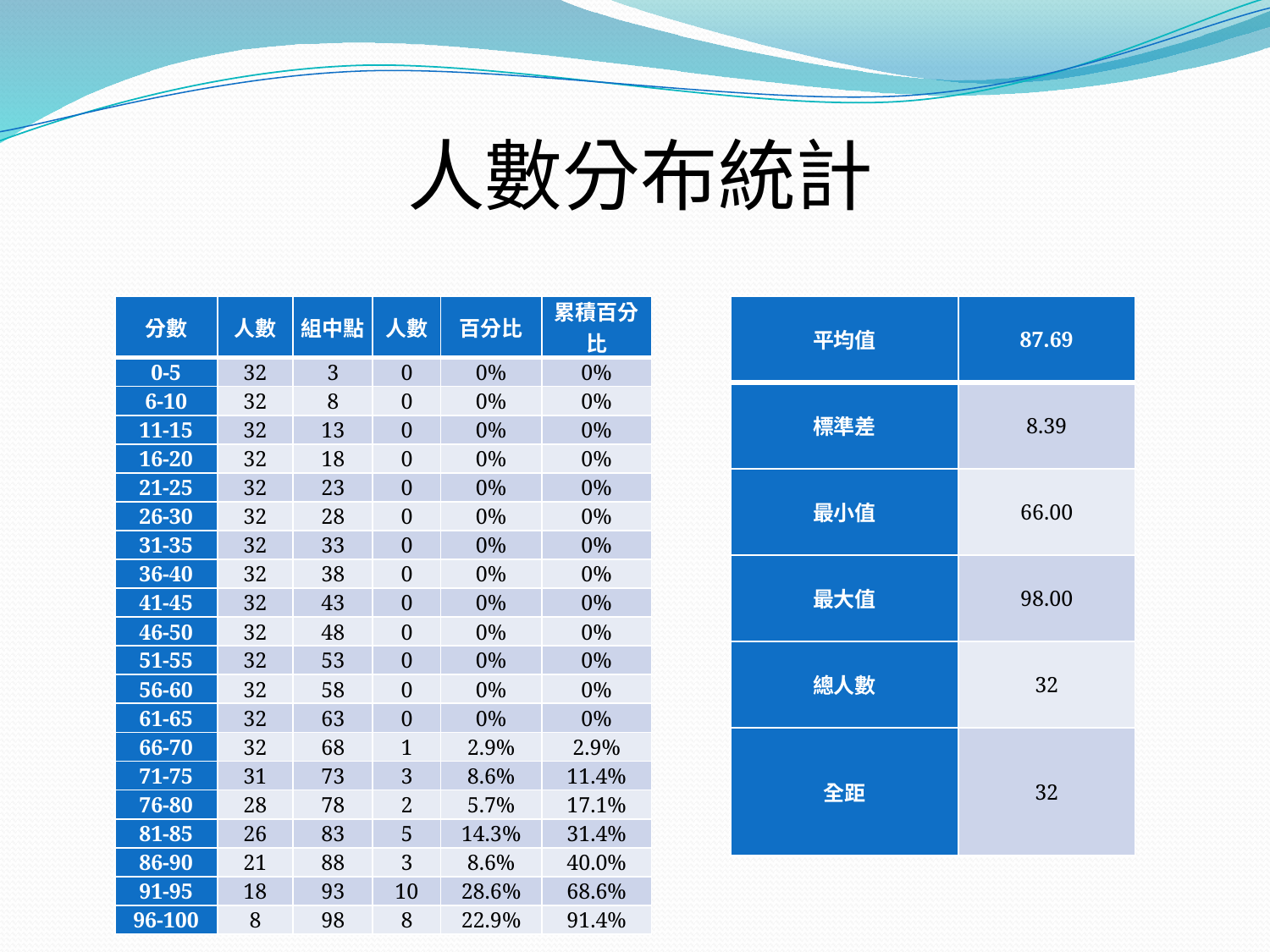

#
人數分布統計
| 平均值 | 87.69 |
| --- | --- |
| 標準差 | 8.39 |
| 最小值 | 66.00 |
| 最大值 | 98.00 |
| 總人數 | 32 |
| 全距 | 32 |
| 分數 | 人數 | 組中點 | 人數 | 百分比 | 累積百分比 |
| --- | --- | --- | --- | --- | --- |
| 0-5 | 32 | 3 | 0 | 0% | 0% |
| 6-10 | 32 | 8 | 0 | 0% | 0% |
| 11-15 | 32 | 13 | 0 | 0% | 0% |
| 16-20 | 32 | 18 | 0 | 0% | 0% |
| 21-25 | 32 | 23 | 0 | 0% | 0% |
| 26-30 | 32 | 28 | 0 | 0% | 0% |
| 31-35 | 32 | 33 | 0 | 0% | 0% |
| 36-40 | 32 | 38 | 0 | 0% | 0% |
| 41-45 | 32 | 43 | 0 | 0% | 0% |
| 46-50 | 32 | 48 | 0 | 0% | 0% |
| 51-55 | 32 | 53 | 0 | 0% | 0% |
| 56-60 | 32 | 58 | 0 | 0% | 0% |
| 61-65 | 32 | 63 | 0 | 0% | 0% |
| 66-70 | 32 | 68 | 1 | 2.9% | 2.9% |
| 71-75 | 31 | 73 | 3 | 8.6% | 11.4% |
| 76-80 | 28 | 78 | 2 | 5.7% | 17.1% |
| 81-85 | 26 | 83 | 5 | 14.3% | 31.4% |
| 86-90 | 21 | 88 | 3 | 8.6% | 40.0% |
| 91-95 | 18 | 93 | 10 | 28.6% | 68.6% |
| 96-100 | 8 | 98 | 8 | 22.9% | 91.4% |